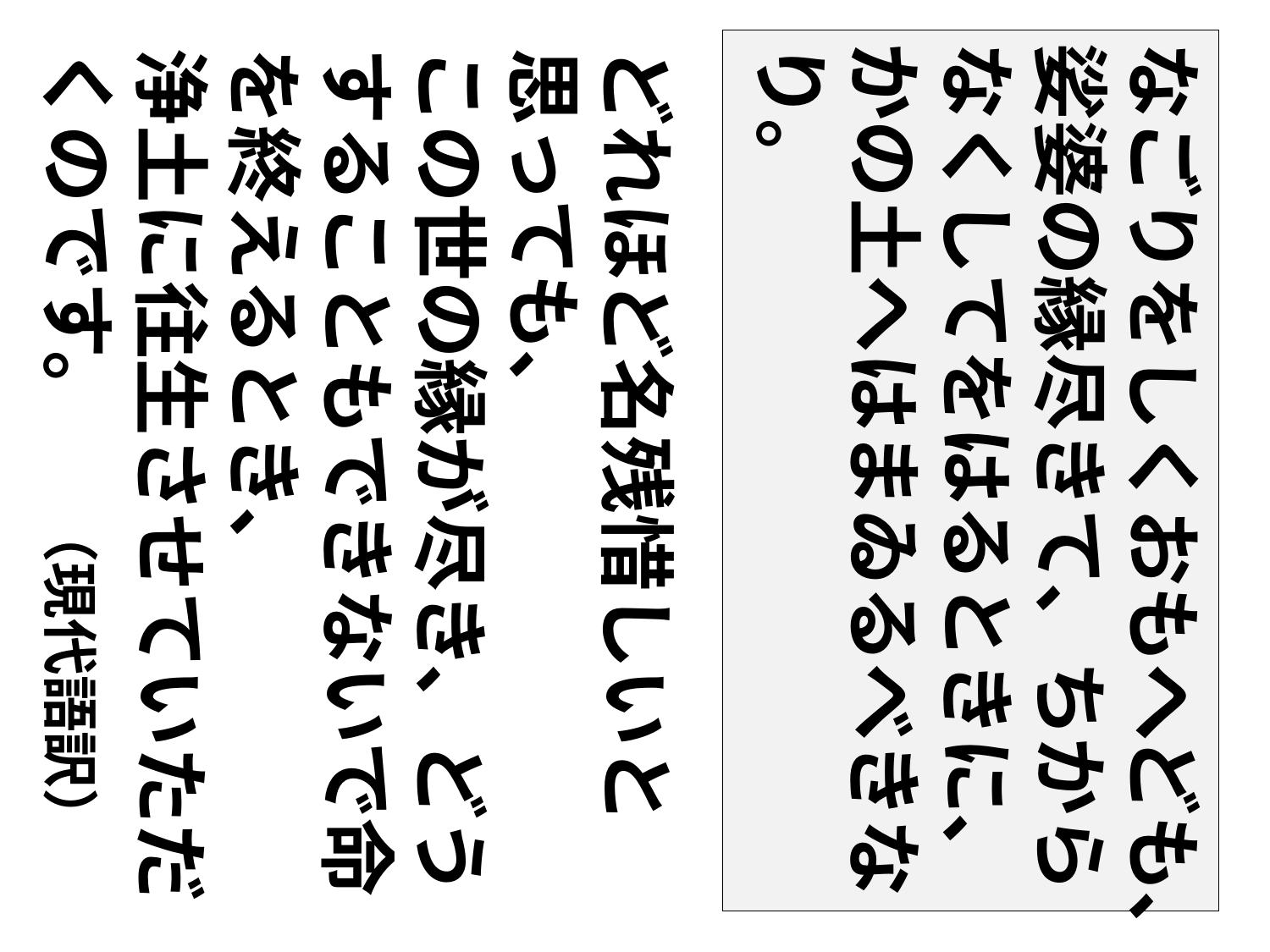

なごりをしくおもへども、
娑婆の縁尽きて、ちからなくしてをはるときに、
かの土へはまゐるべきなり。
どれほど名残惜しいと思っても、
この世の縁が尽き、どうすることもできないで命を終えるとき、
浄土に往生させていただくのです。　（現代語訳）